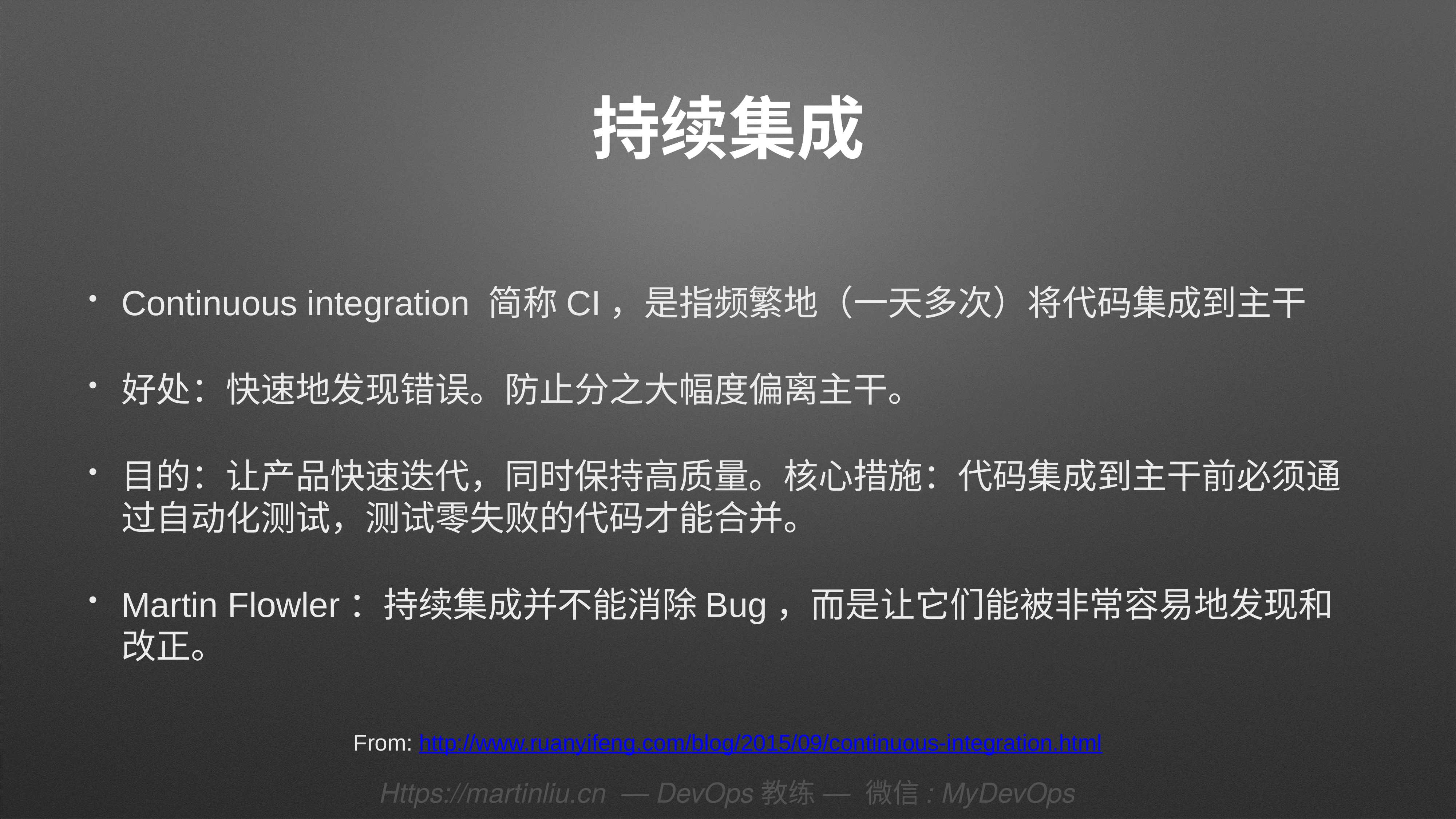

# 持续集成
Continuous integration 简称CI，是指频繁地（一天多次）将代码集成到主干
好处：快速地发现错误。防止分之大幅度偏离主干。
目的：让产品快速迭代，同时保持高质量。核心措施：代码集成到主干前必须通过自动化测试，测试零失败的代码才能合并。
Martin Flowler：持续集成并不能消除Bug，而是让它们能被非常容易地发现和改正。
From: http://www.ruanyifeng.com/blog/2015/09/continuous-integration.html